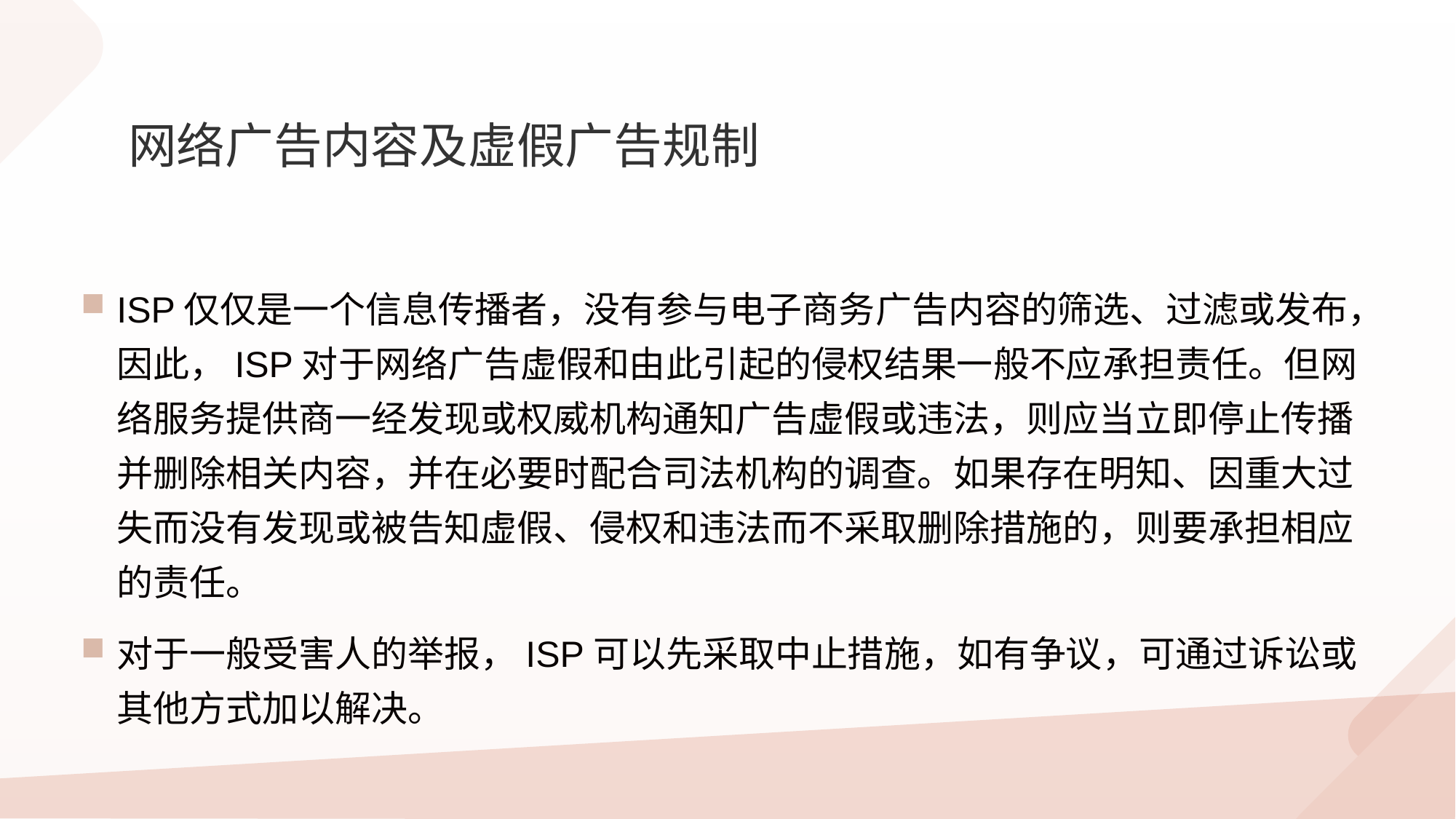

网络广告内容及虚假广告规制
ISP仅仅是一个信息传播者，没有参与电子商务广告内容的筛选、过滤或发布，因此，ISP对于网络广告虚假和由此引起的侵权结果一般不应承担责任。但网络服务提供商一经发现或权威机构通知广告虚假或违法，则应当立即停止传播并删除相关内容，并在必要时配合司法机构的调查。如果存在明知、因重大过失而没有发现或被告知虚假、侵权和违法而不采取删除措施的，则要承担相应的责任。
对于一般受害人的举报，ISP可以先采取中止措施，如有争议，可通过诉讼或其他方式加以解决。